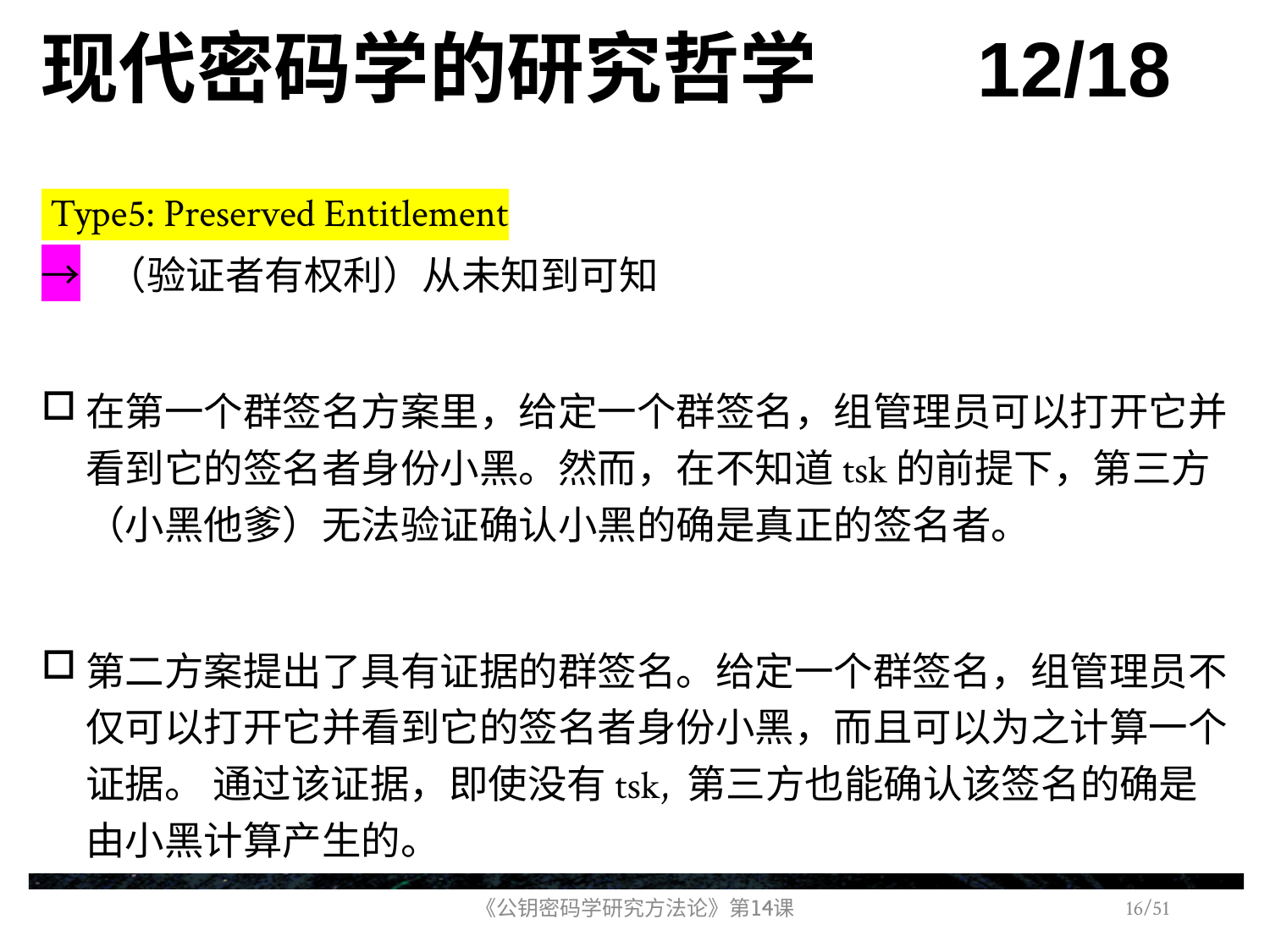

# 现代密码学的研究哲学        12/18
 Type5: Preserved Entitlement
→  （验证者有权利）从未知到可知

在第一个群签名方案里，给定一个群签名，组管理员可以打开它并看到它的签名者身份小黑。然而，在不知道tsk的前提下，第三方（小黑他爹）无法验证确认小黑的确是真正的签名者。

第二方案提出了具有证据的群签名。给定一个群签名，组管理员不仅可以打开它并看到它的签名者身份小黑，而且可以为之计算一个证据。 通过该证据，即使没有tsk, 第三方也能确认该签名的确是由小黑计算产生的。
《公钥密码学研究方法论》第14课
16/51